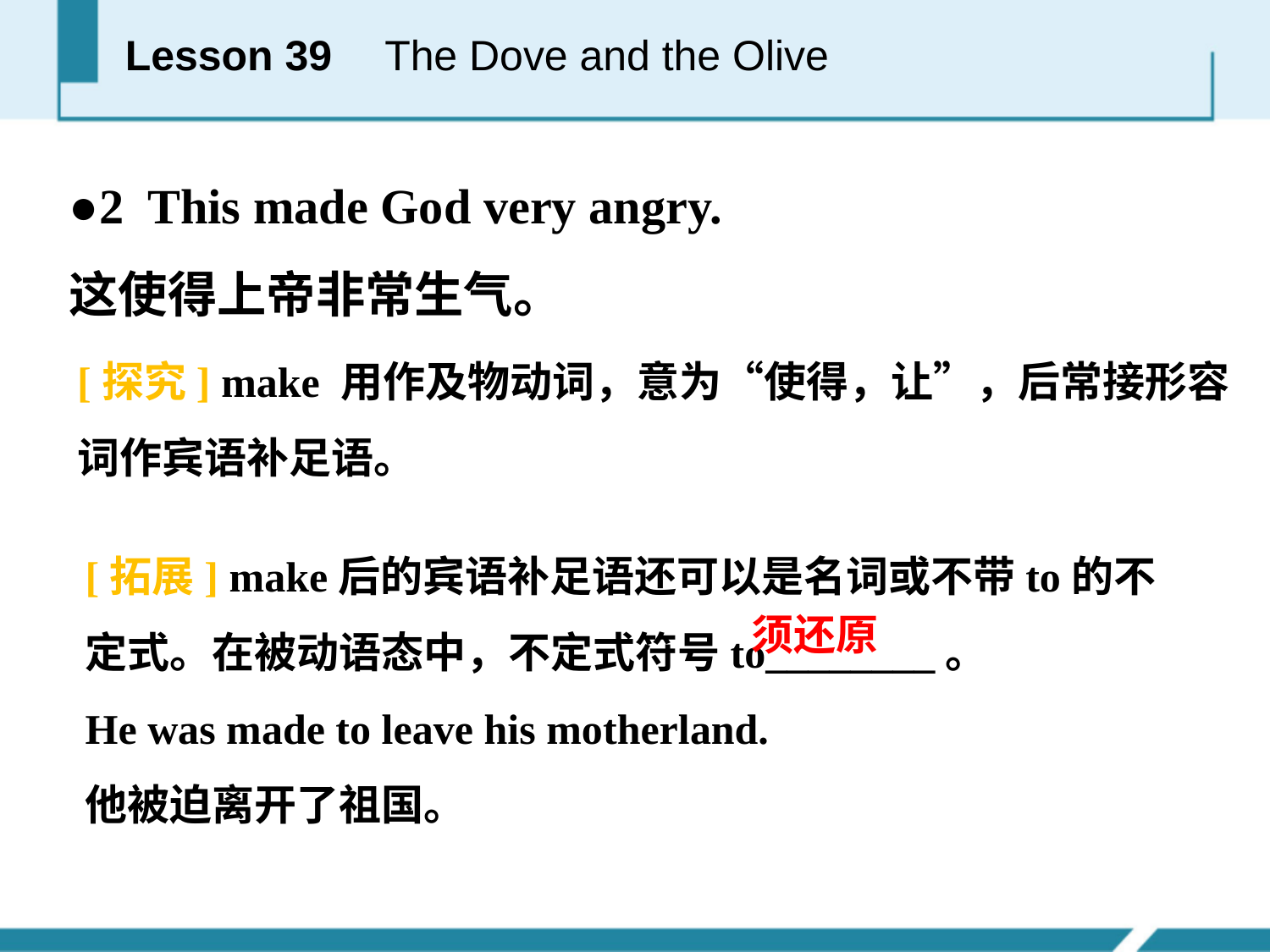

Lesson 39 　The Dove and the Olive
●2  This made God very angry.
这使得上帝非常生气。
[探究] make 用作及物动词，意为“使得，让”，后常接形容词作宾语补足语。
[拓展] make后的宾语补足语还可以是名词或不带to的不定式。在被动语态中，不定式符号to________。
He was made to leave his motherland.
他被迫离开了祖国。
须还原